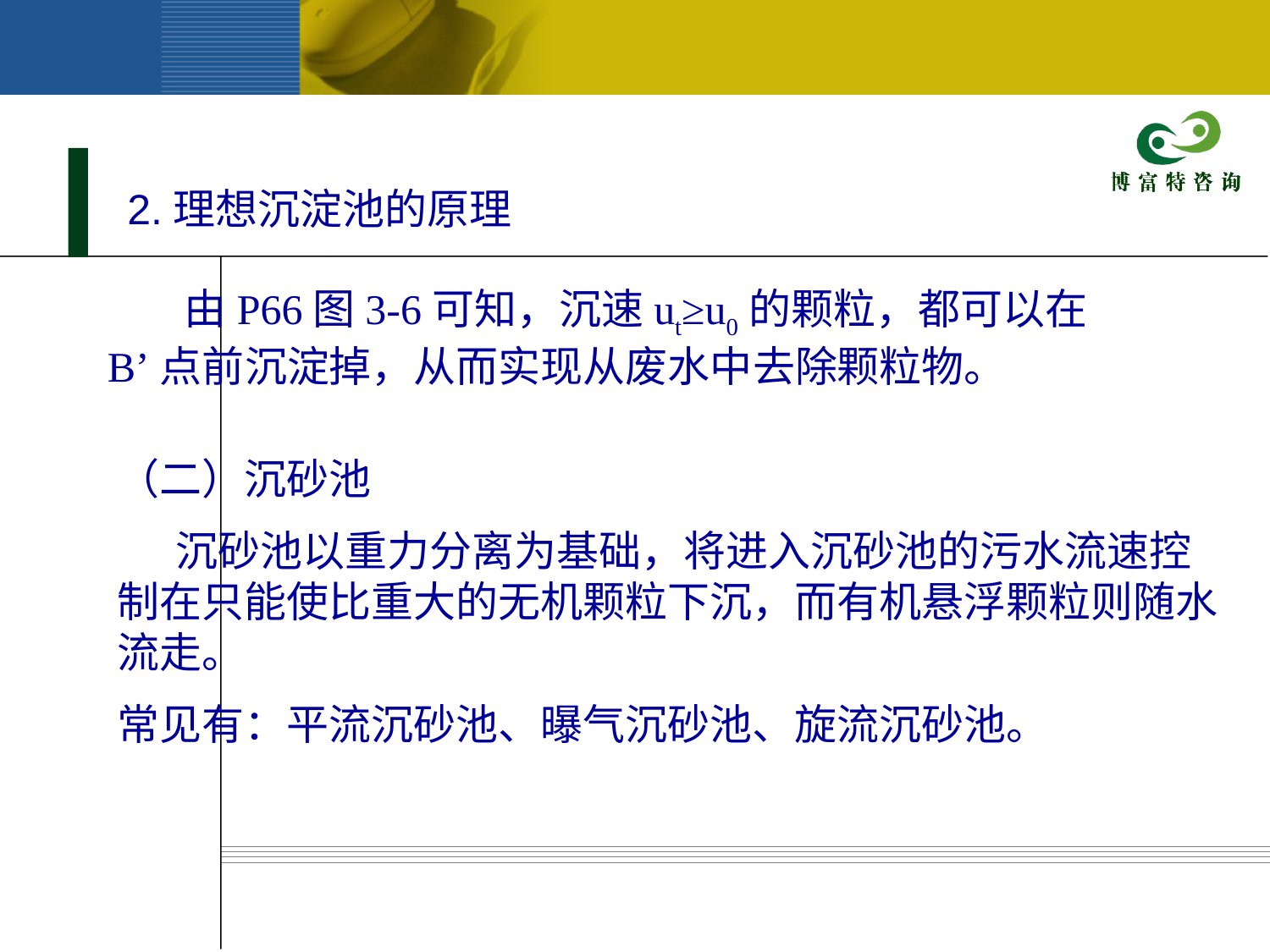

2.理想沉淀池的原理
       由P66图3-6可知，沉速ut≥u0的颗粒，都可以在B’点前沉淀掉，从而实现从废水中去除颗粒物。
（二）沉砂池
     沉砂池以重力分离为基础，将进入沉砂池的污水流速控制在只能使比重大的无机颗粒下沉，而有机悬浮颗粒则随水流走。
常见有：平流沉砂池、曝气沉砂池、旋流沉砂池。